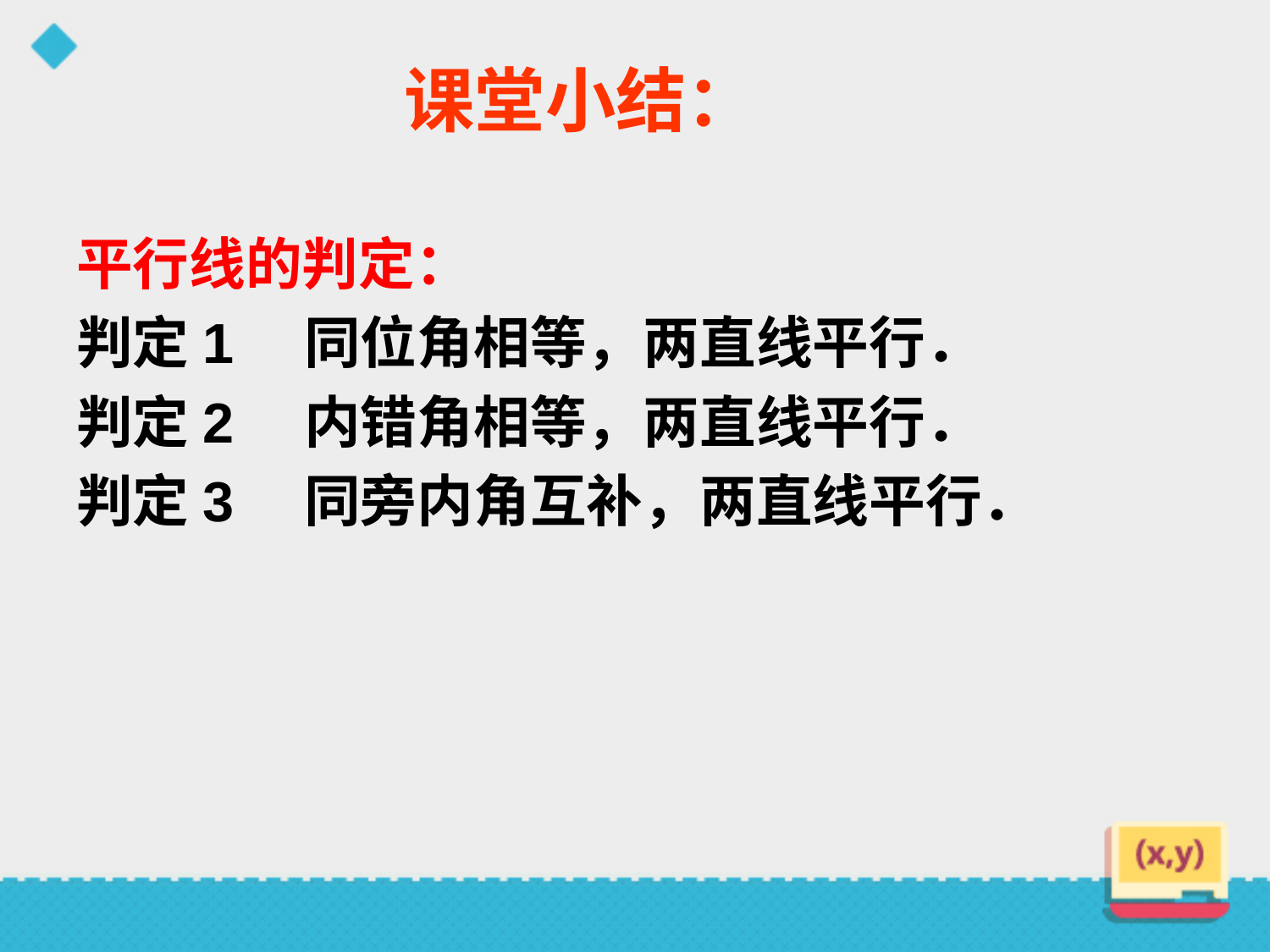

课堂小结：
平行线的判定：
判定1　同位角相等，两直线平行．
判定2　内错角相等，两直线平行．
判定3　同旁内角互补，两直线平行．